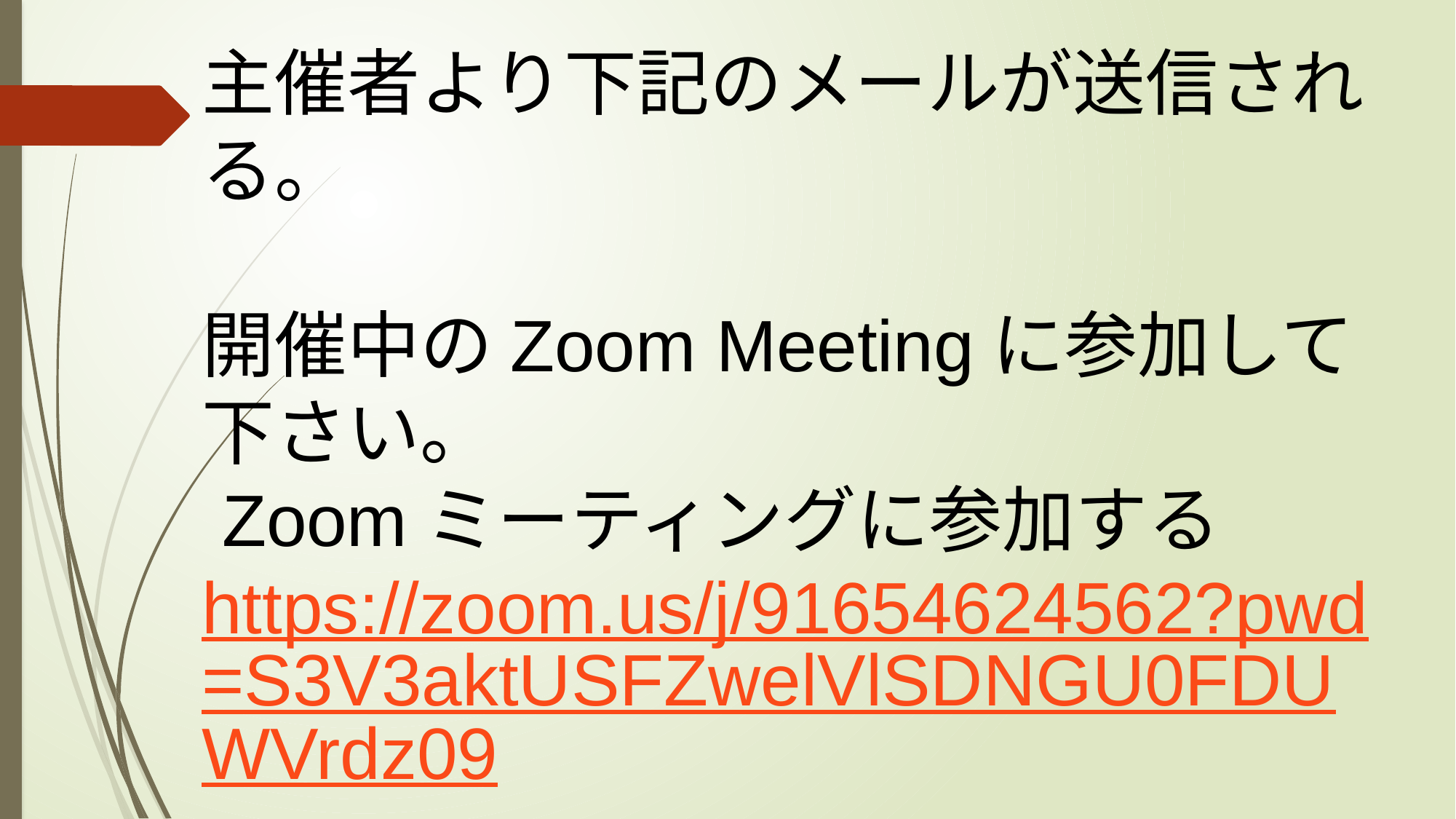

主催者より下記のメールが送信される。

開催中のZoom Meetingに参加して下さい。
 Zoomミーティングに参加する
https://zoom.us/j/91654624562?pwd=S3V3aktUSFZwelVlSDNGU0FDUWVrdz09